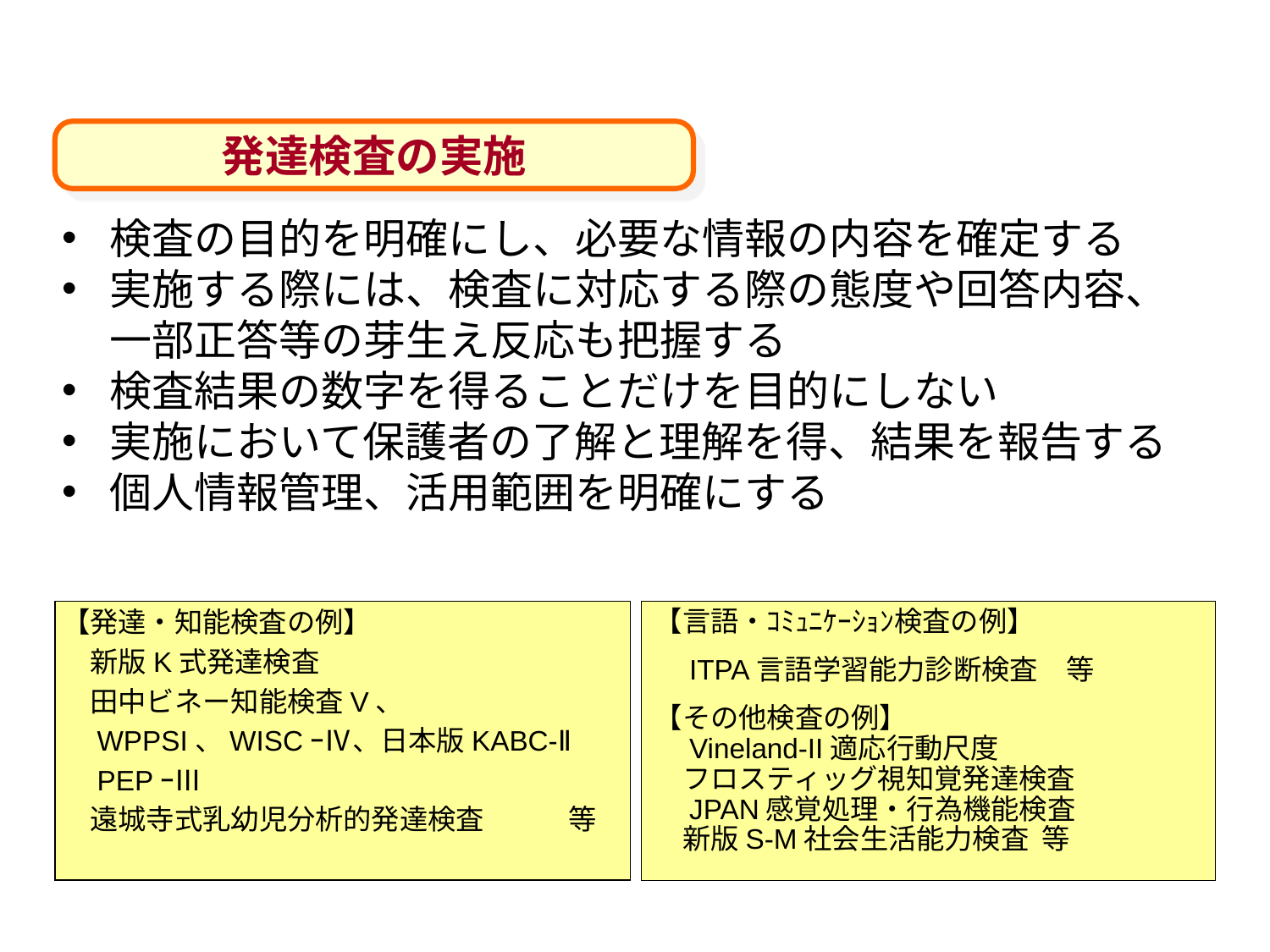

発達検査の実施
検査の目的を明確にし、必要な情報の内容を確定する
実施する際には、検査に対応する際の態度や回答内容、一部正答等の芽生え反応も把握する
検査結果の数字を得ることだけを目的にしない
実施において保護者の了解と理解を得、結果を報告する
個人情報管理、活用範囲を明確にする
【発達・知能検査の例】
　新版K式発達検査
　田中ビネー知能検査V、
　WPPSI、WISCｰⅣ、日本版KABC‐Ⅱ
　PEPｰⅢ
　遠城寺式乳幼児分析的発達検査　　　等
【言語・ｺﾐｭﾆｹｰｼｮﾝ検査の例】
　ITPA言語学習能力診断検査　等
【その他検査の例】
　Vineland-II適応行動尺度
　フロスティッグ視知覚発達検査
　JPAN感覚処理・行為機能検査
　新版S‐M社会生活能力検査  等